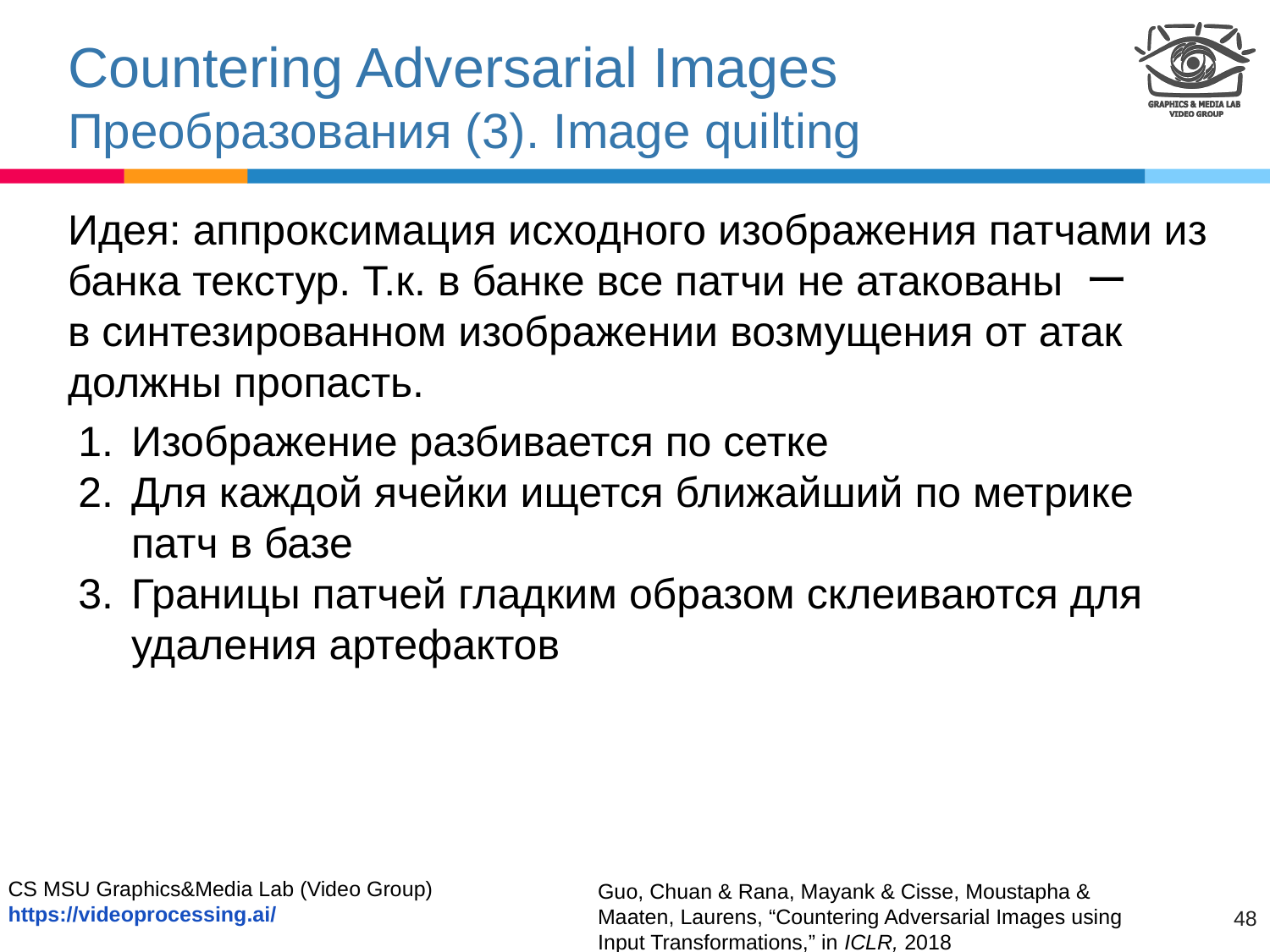

# Countering Adversarial Images Преобразования (3). Image quilting
Идея: аппроксимация исходного изображения патчами из банка текстур. Т.к. в банке все патчи не атакованы ー
в синтезированном изображении возмущения от атак должны пропасть.
Изображение разбивается по сетке
Для каждой ячейки ищется ближайший по метрике патч в базе
Границы патчей гладким образом склеиваются для удаления артефактов
Guo, Chuan & Rana, Mayank & Cisse, Moustapha & Maaten, Laurens, “Countering Adversarial Images using Input Transformations,” in ICLR, 2018
48